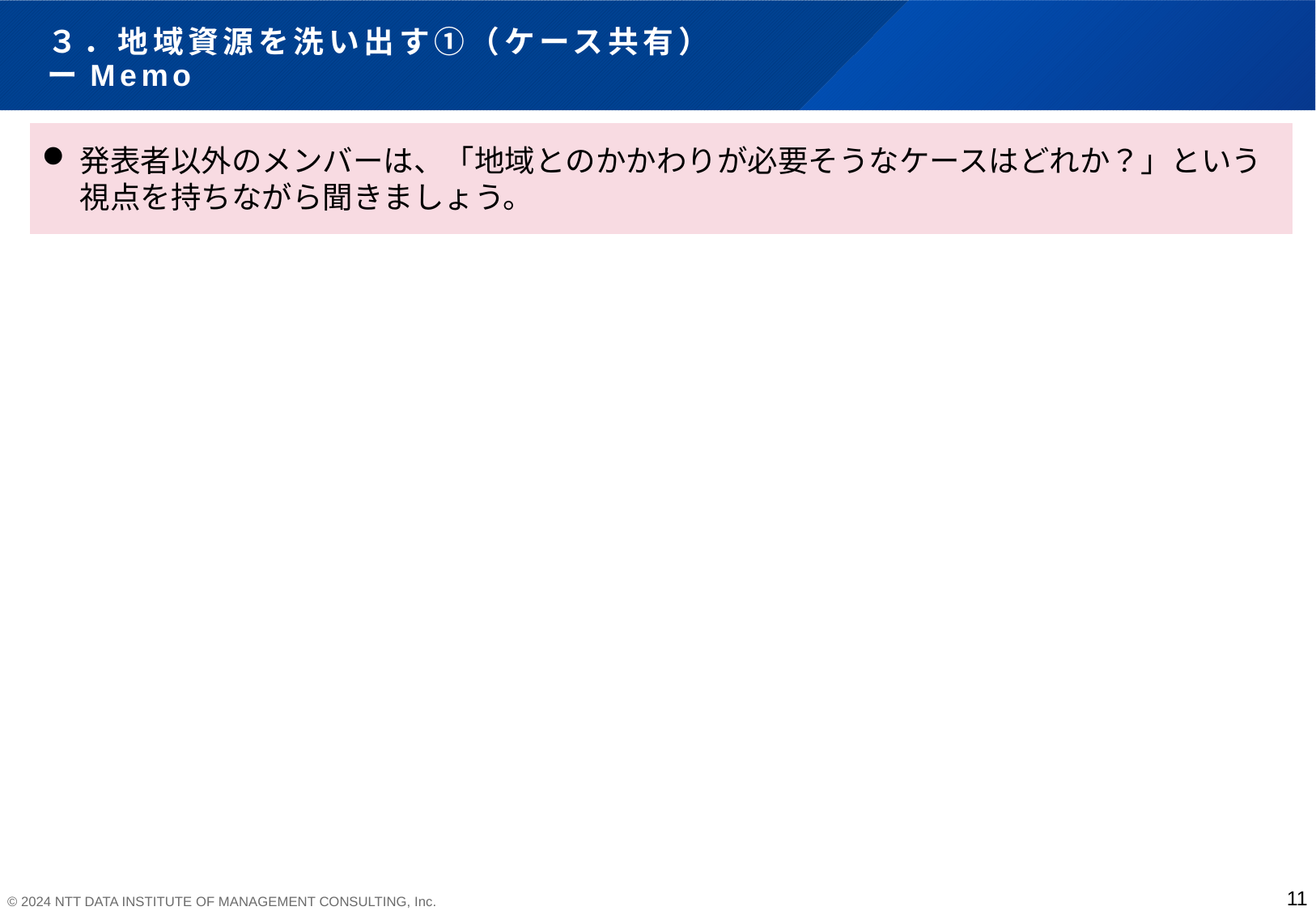

# ３．地域資源を洗い出す①（ケース共有） ーMemo
発表者以外のメンバーは、「地域とのかかわりが必要そうなケースはどれか？」という視点を持ちながら聞きましょう。
11